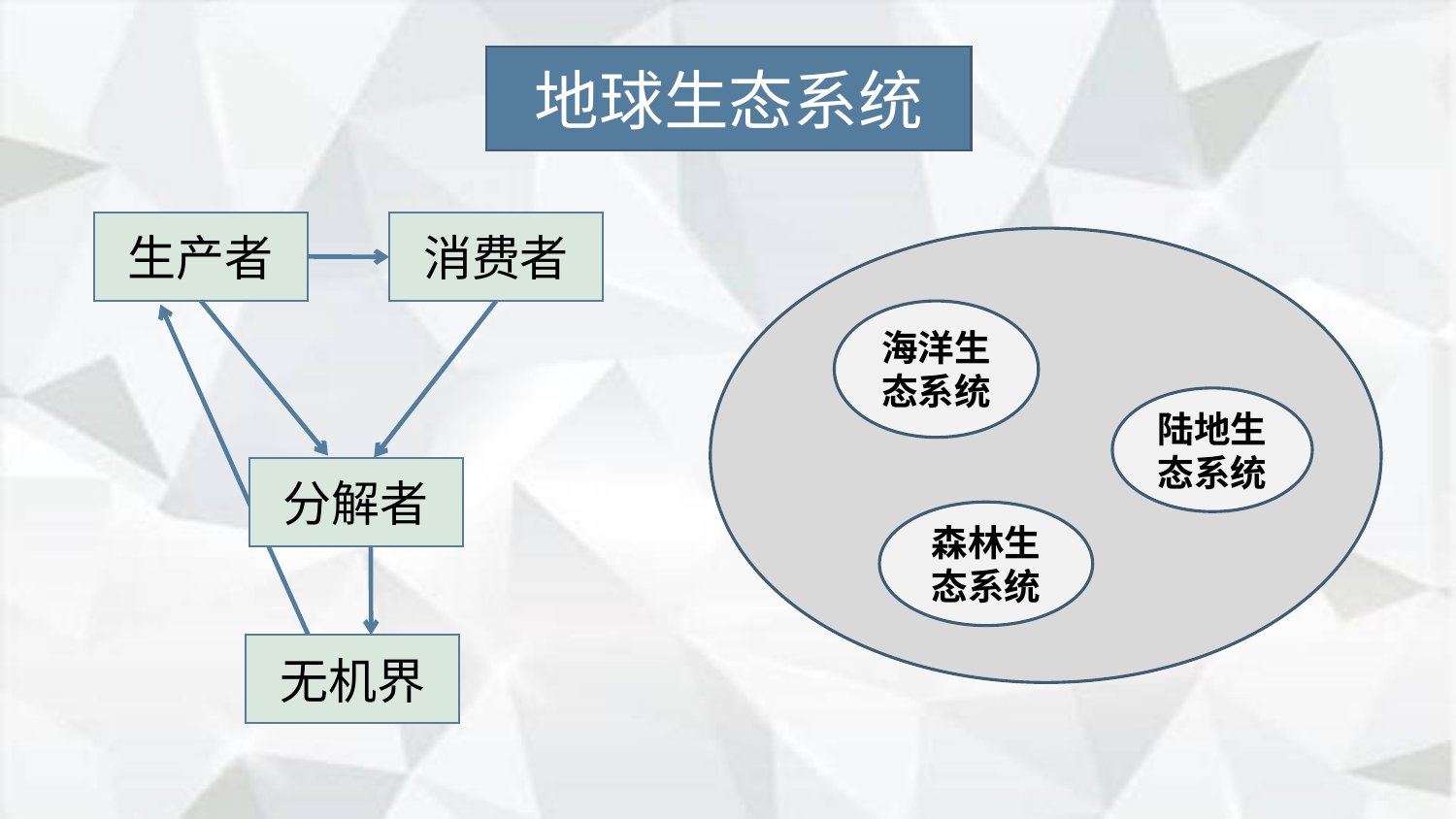

地球生态系统
生产者
消费者

海洋生态系统
陆地生态系统
分解者
森林生态系统
无机界